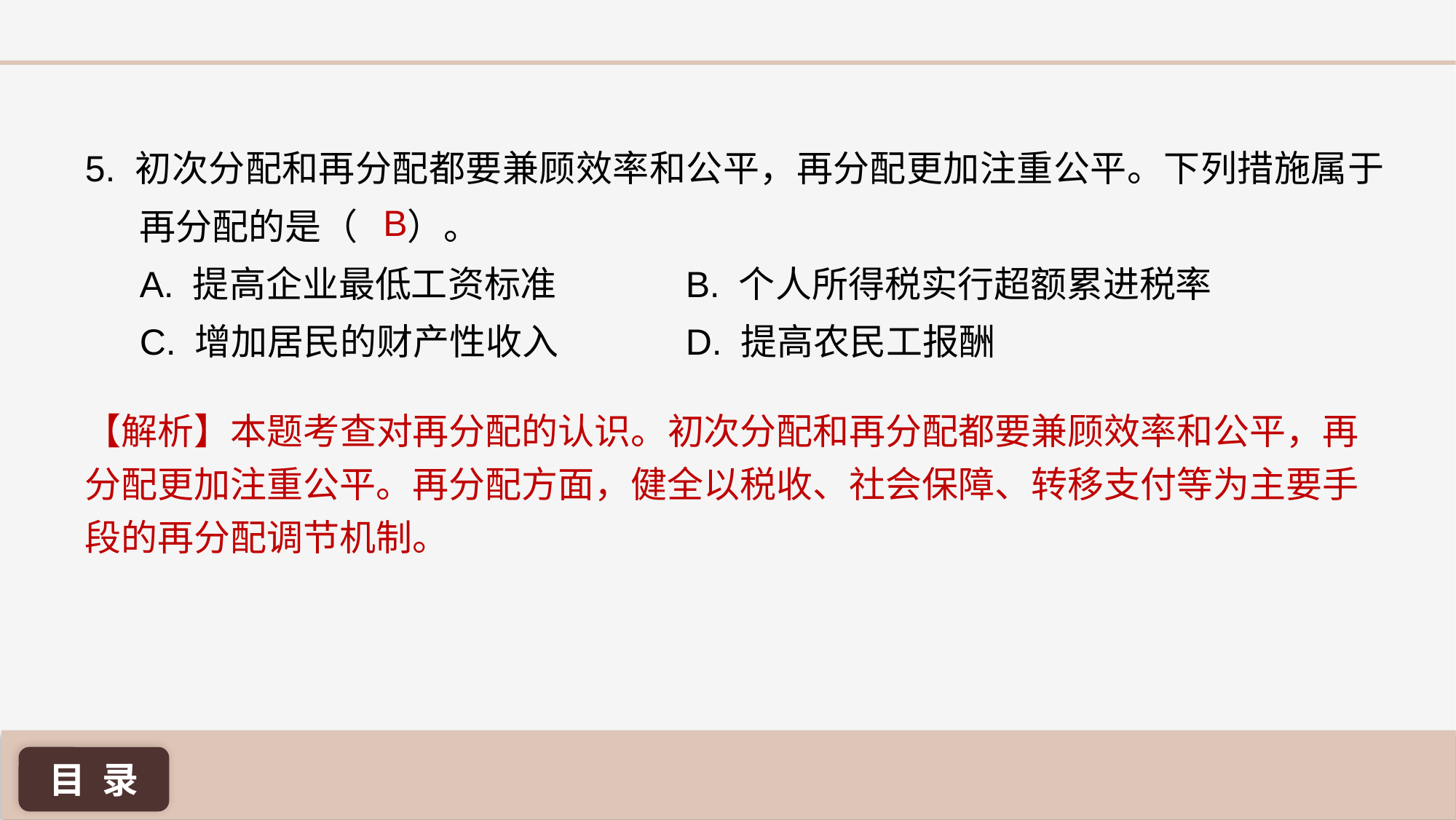

5. 初次分配和再分配都要兼顾效率和公平，再分配更加注重公平。下列措施属于再分配的是（      ）。
A. 提高企业最低工资标准 		B. 个人所得税实行超额累进税率
C. 增加居民的财产性收入 		D. 提高农民工报酬
B
【解析】本题考查对再分配的认识。初次分配和再分配都要兼顾效率和公平，再分配更加注重公平。再分配方面，健全以税收、社会保障、转移支付等为主要手段的再分配调节机制。